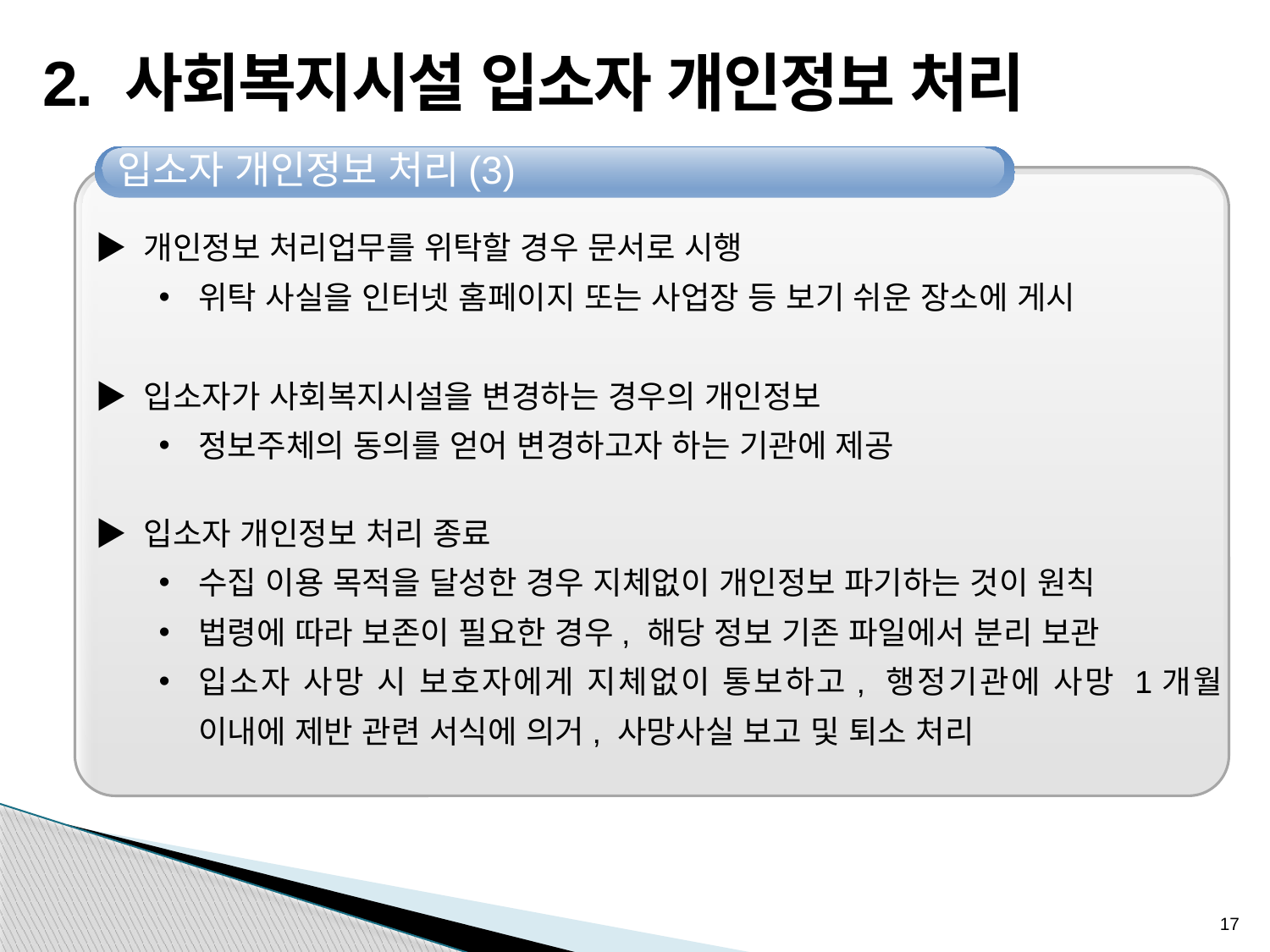

# 2. 사회복지시설 입소자 개인정보 처리

입소자 개인정보 처리(3)
공공부문

▶ 개인정보 처리업무를 위탁할 경우 문서로 시행
위탁 사실을 인터넷 홈페이지 또는 사업장 등 보기 쉬운 장소에 게시

▶ 입소자가 사회복지시설을 변경하는 경우의 개인정보
정보주체의 동의를 얻어 변경하고자 하는 기관에 제공

▶ 입소자 개인정보 처리 종료
수집 이용 목적을 달성한 경우 지체없이 개인정보 파기하는 것이 원칙
법령에 따라 보존이 필요한 경우, 해당 정보 기존 파일에서 분리 보관
입소자 사망 시 보호자에게 지체없이 통보하고, 행정기관에 사망 1개월 이내에 제반 관련 서식에 의거, 사망사실 보고 및 퇴소 처리

17